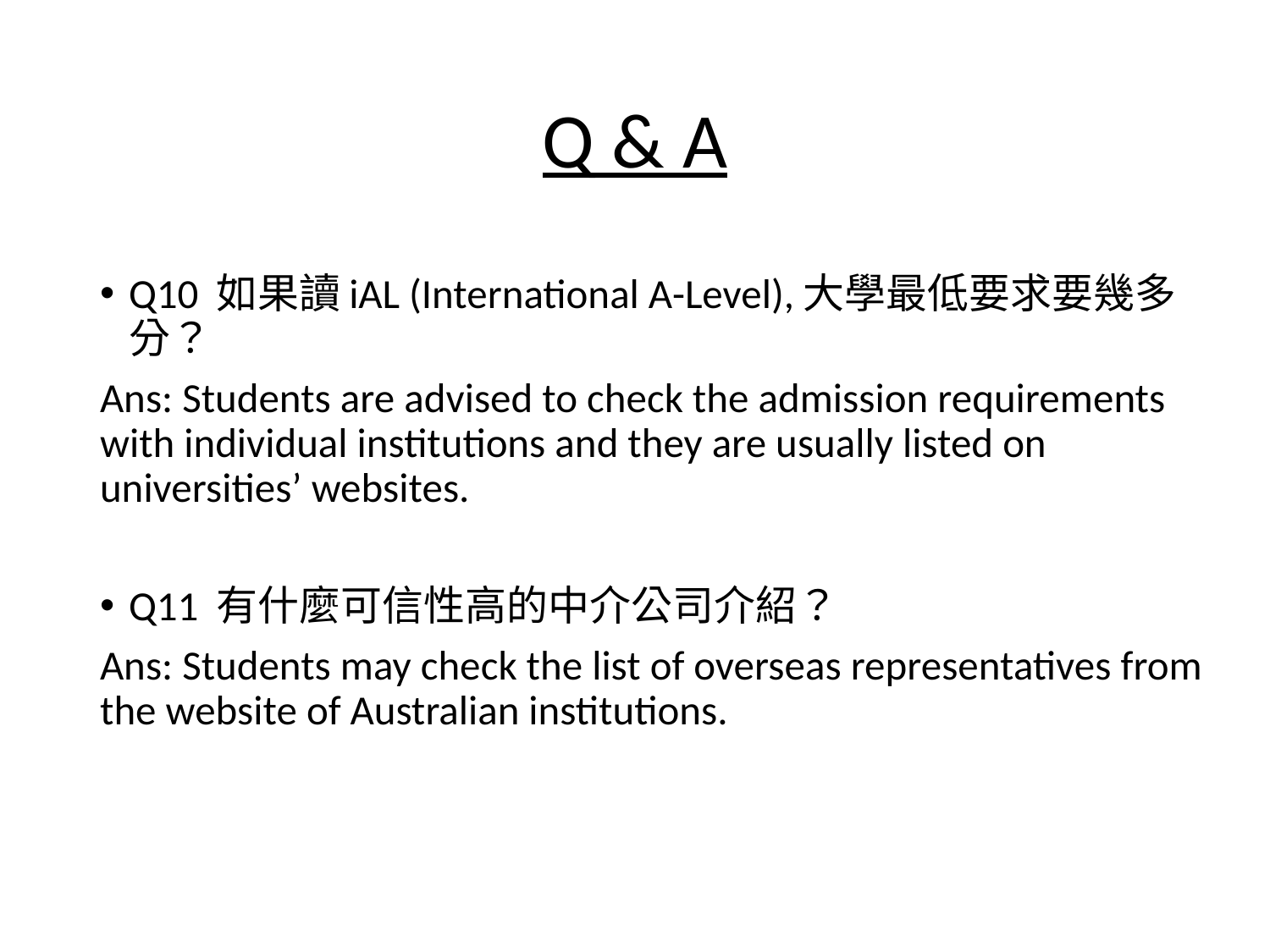

# Q & A

Q10 如果讀iAL (International A-Level),大學最低要求要幾多分？
Ans: Students are advised to check the admission requirements with individual institutions and they are usually listed on universities’ websites.

Q11 有什麼可信性高的中介公司介紹？
Ans: Students may check the list of overseas representatives from the website of Australian institutions.